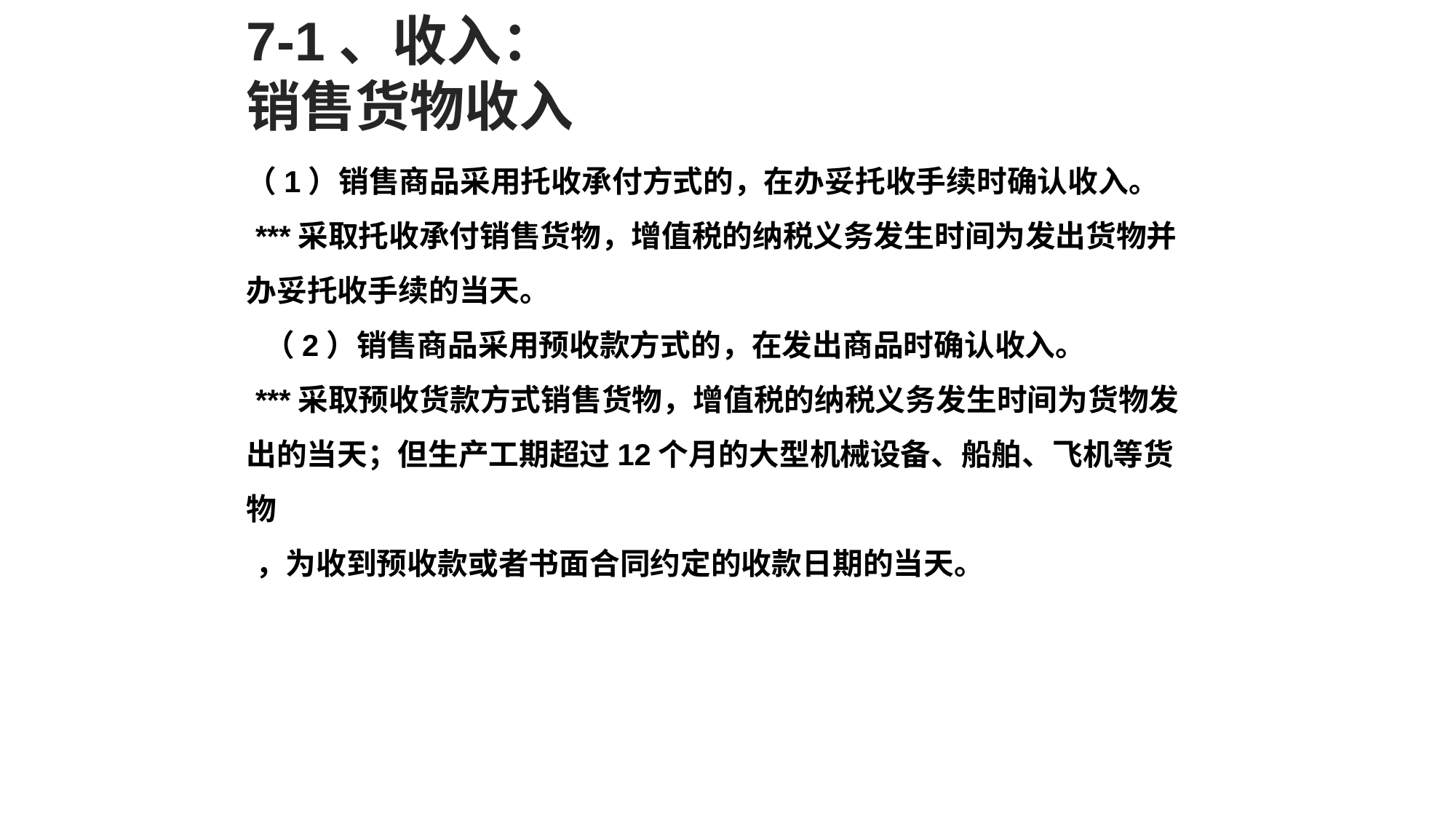

# 7-1、收入：销售货物收入
（1）销售商品采用托收承付方式的，在办妥托收手续时确认收入。
***采取托收承付销售货物，增值税的纳税义务发生时间为发出货物并 办妥托收手续的当天。
（2）销售商品采用预收款方式的，在发出商品时确认收入。
***采取预收货款方式销售货物，增值税的纳税义务发生时间为货物发 出的当天；但生产工期超过12个月的大型机械设备、船舶、飞机等货物
，为收到预收款或者书面合同约定的收款日期的当天。